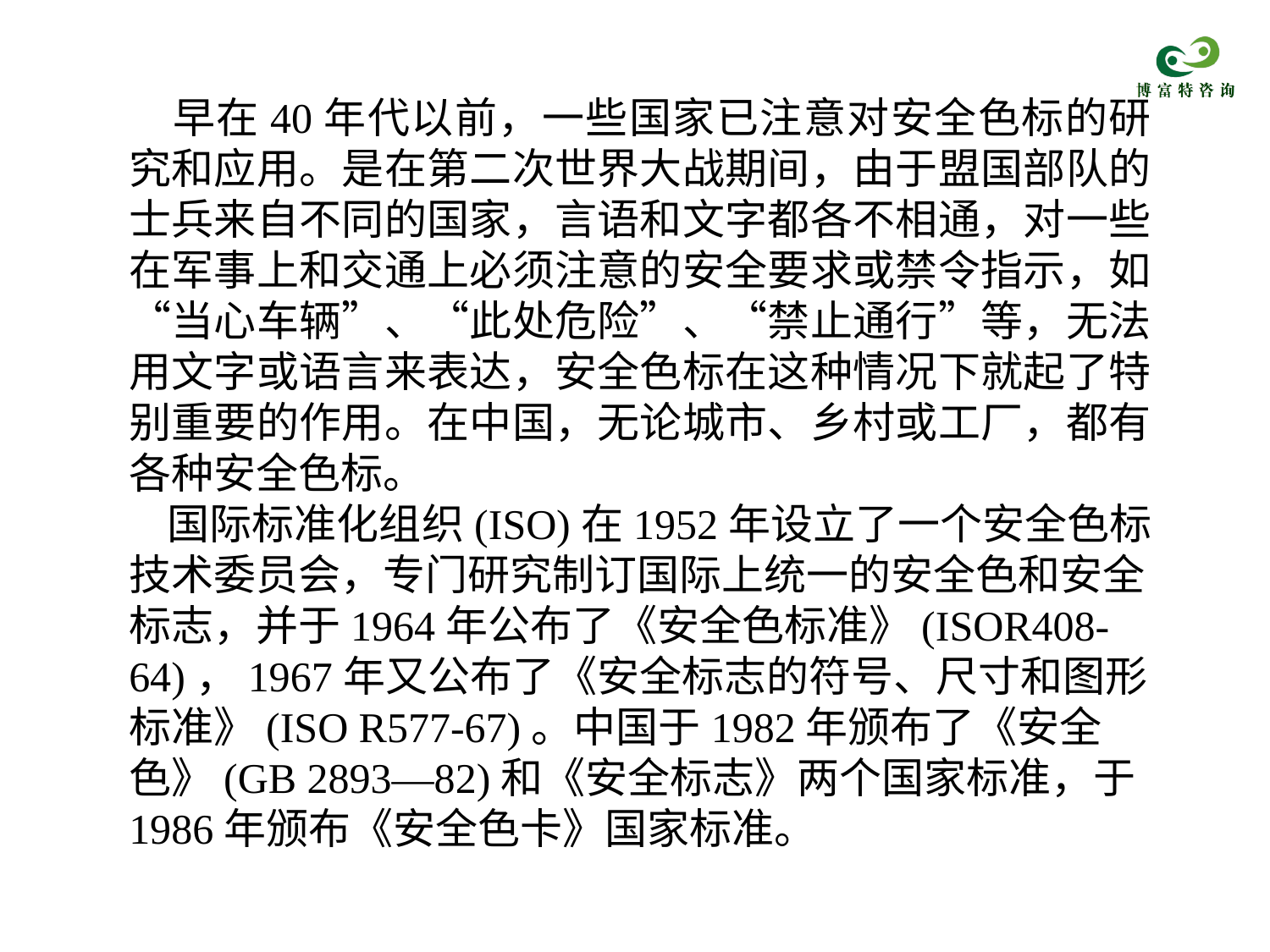

早在40年代以前，一些国家已注意对安全色标的研究和应用。是在第二次世界大战期间，由于盟国部队的士兵来自不同的国家，言语和文字都各不相通，对一些在军事上和交通上必须注意的安全要求或禁令指示，如“当心车辆”、“此处危险”、“禁止通行”等，无法用文字或语言来表达，安全色标在这种情况下就起了特别重要的作用。在中国，无论城市、乡村或工厂，都有各种安全色标。
   国际标准化组织(ISO)在1952年设立了一个安全色标技术委员会，专门研究制订国际上统一的安全色和安全标志，并于1964年公布了《安全色标准》(ISOR408-64)，1967年又公布了《安全标志的符号、尺寸和图形标准》(ISO R577-67)。中国于1982年颁布了《安全色》(GB 2893—82)和《安全标志》两个国家标准，于1986年颁布《安全色卡》国家标准。